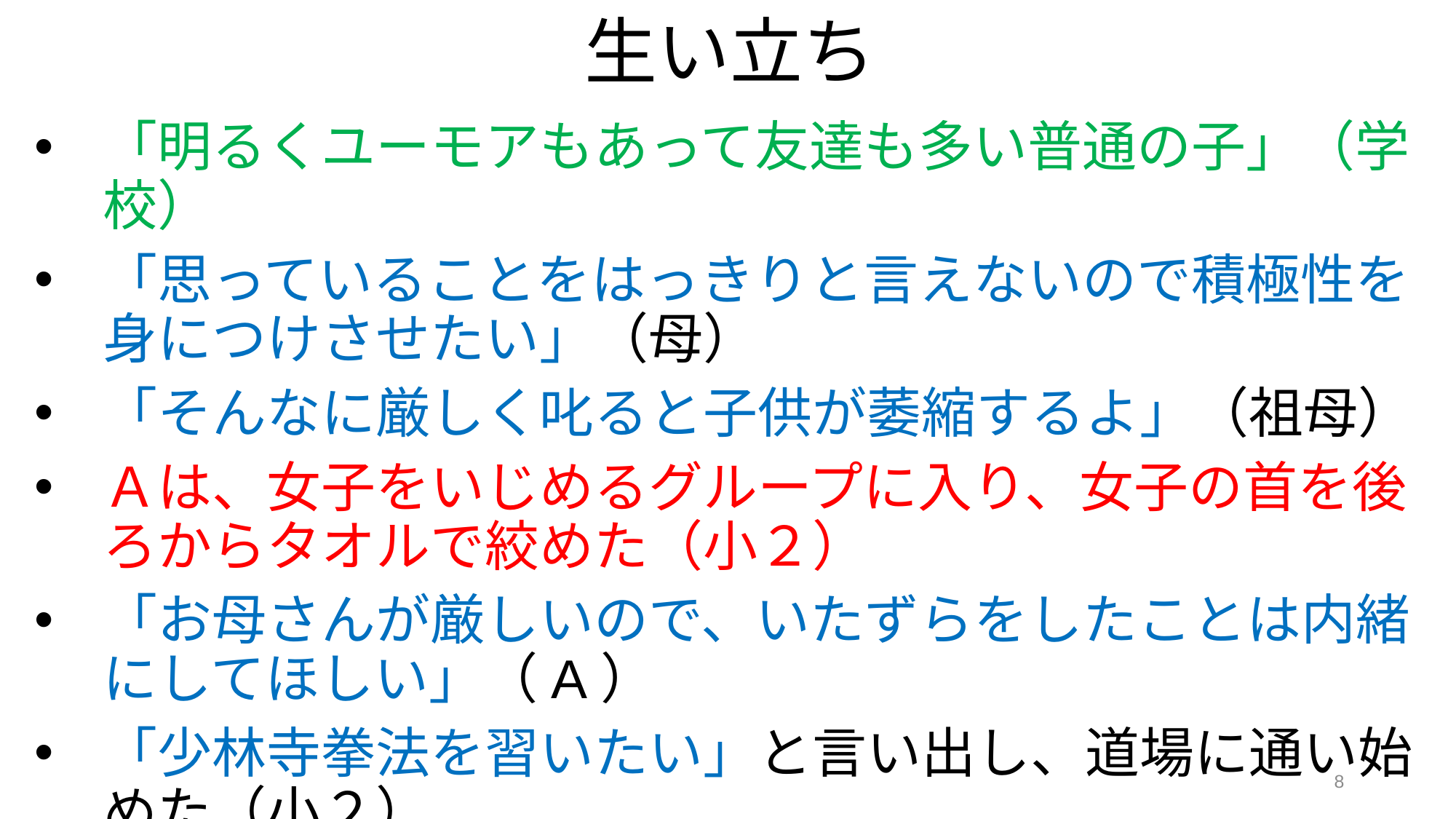

# 生い立ち
「明るくユーモアもあって友達も多い普通の子」（学校）
「思っていることをはっきりと言えないので積極性を身につけさせたい」（母）
「そんなに厳しく叱ると子供が萎縮するよ」（祖母）
Ａは、女子をいじめるグループに入り、女子の首を後ろからタオルで絞めた（小２）
「お母さんが厳しいので、いたずらをしたことは内緒にしてほしい」（A）
「少林寺拳法を習いたい」と言い出し、道場に通い始めた（小２）
8